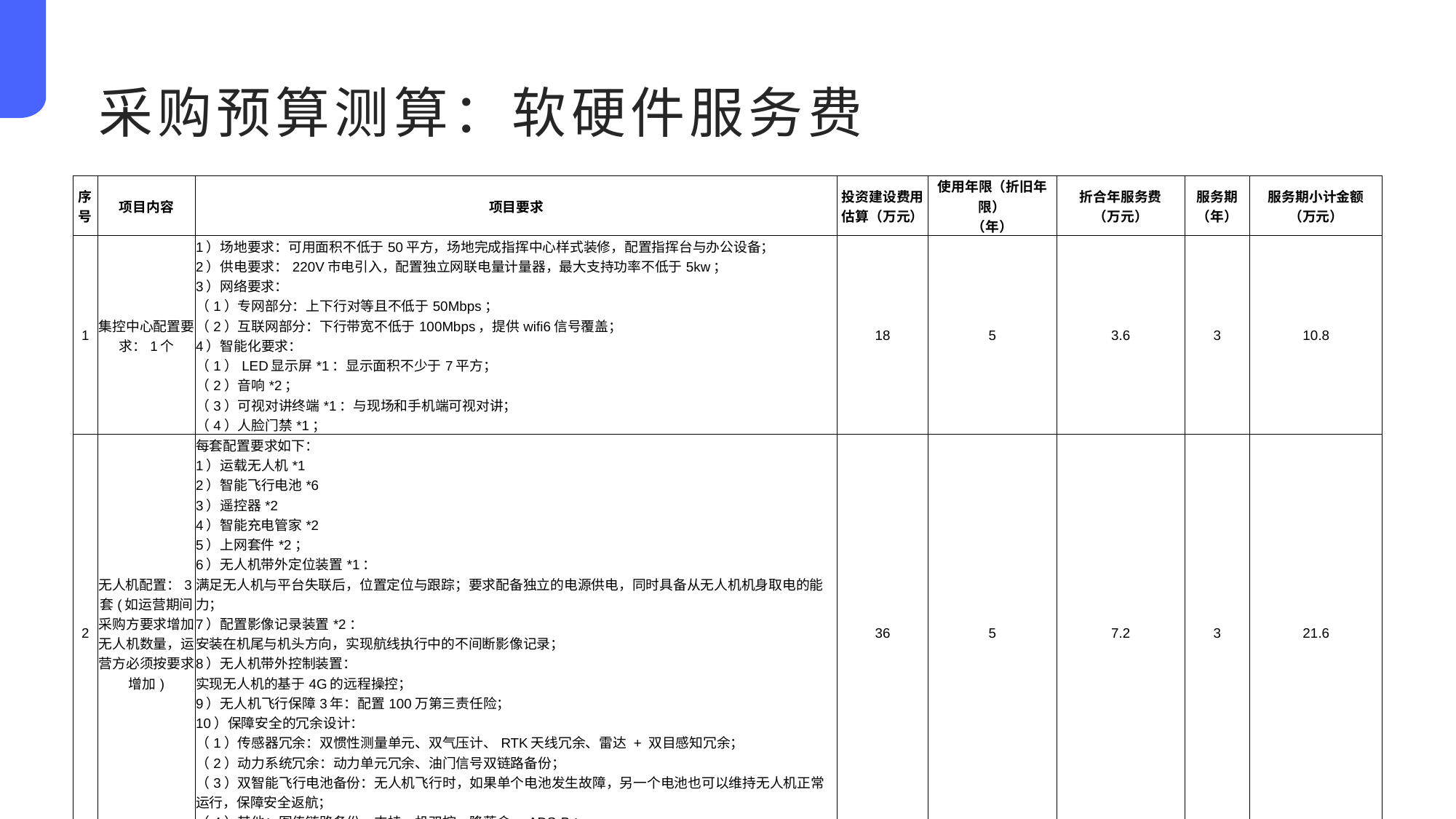

采购预算测算：软硬件服务费
|  |  |  |  |  |  |  |  |
| --- | --- | --- | --- | --- | --- | --- | --- |
| 序号 | 项目内容 | 项目要求 | 投资建设费用估算（万元） | 使用年限（折旧年限） （年） | 折合年服务费 （万元） | 服务期 （年） | 服务期小计金额 （万元） |
| 1 | 集控中心配置要求：1个 | 1）场地要求：可用面积不低于50平方，场地完成指挥中心样式装修，配置指挥台与办公设备； 2）供电要求：220V市电引入，配置独立网联电量计量器，最大支持功率不低于5kw； 3）网络要求： （1）专网部分：上下行对等且不低于50Mbps； （2）互联网部分：下行带宽不低于100Mbps，提供wifi6信号覆盖； 4）智能化要求： （1）LED显示屏\*1：显示面积不少于7平方； （2）音响\*2； （3）可视对讲终端\*1：与现场和手机端可视对讲； （4）人脸门禁\*1； | 18 | 5 | 3.6 | 3 | 10.8 |
| 2 | 无人机配置：3套(如运营期间采购方要求增加无人机数量，运营方必须按要求增加) | 每套配置要求如下： 1）运载无人机\*1 2）智能飞行电池\*6 3）遥控器\*2 4）智能充电管家\*2 5）上网套件\*2； 6）无人机带外定位装置\*1： 满足无人机与平台失联后，位置定位与跟踪；要求配备独立的电源供电，同时具备从无人机机身取电的能力； 7）配置影像记录装置\*2： 安装在机尾与机头方向，实现航线执行中的不间断影像记录； 8）无人机带外控制装置： 实现无人机的基于4G的远程操控； 9）无人机飞行保障3年：配置100万第三责任险； 10）保障安全的冗余设计： （1）传感器冗余：双惯性测量单元、双气压计、RTK天线冗余、雷达 + 双目感知冗余； （2）动力系统冗余：动力单元冗余、油门信号双链路备份； （3）双智能飞行电池备份：无人机飞行时，如果单个电池发生故障，另一个电池也可以维持无人机正常运行，保障安全返航； （4）其他：图传链路备份、支持一机双控、降落伞、ADS-B； | 36 | 5 | 7.2 | 3 | 21.6 |

36